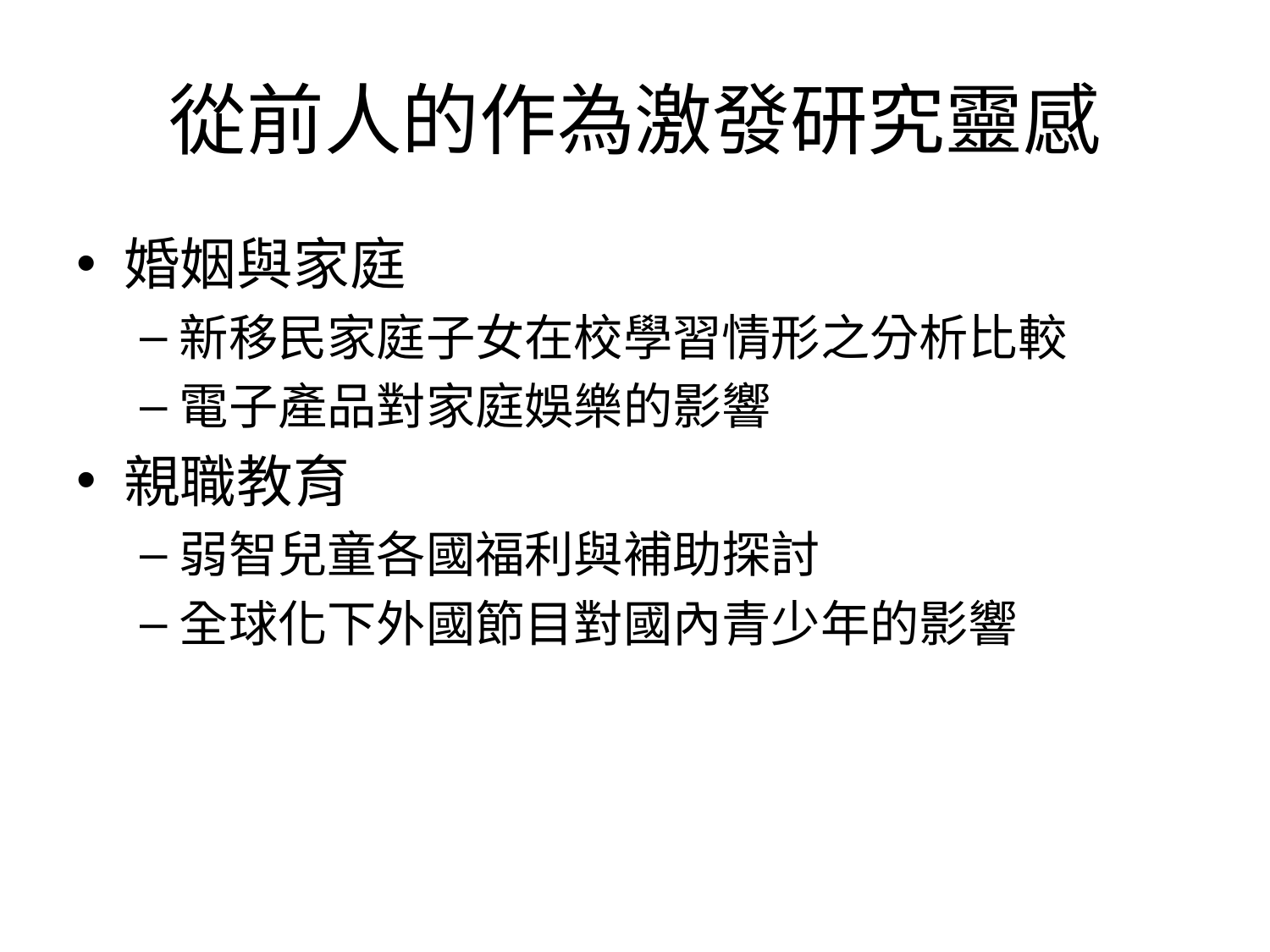

# 從前人的作為激發研究靈感
婚姻與家庭
新移民家庭子女在校學習情形之分析比較
電子產品對家庭娛樂的影響
親職教育
弱智兒童各國福利與補助探討
全球化下外國節目對國內青少年的影響